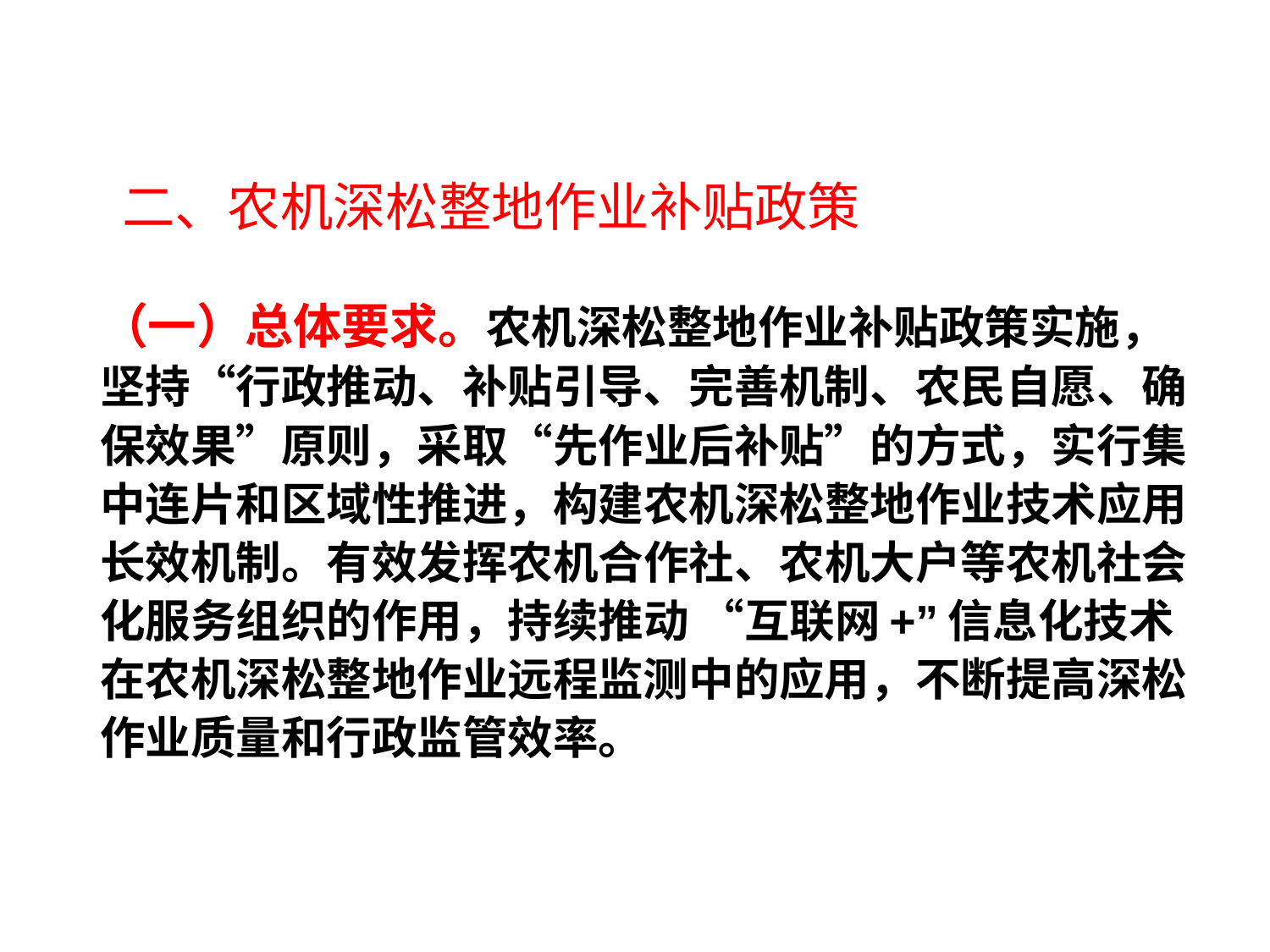

# 二、农机深松整地作业补贴政策 （一）总体要求。农机深松整地作业补贴政策实施，坚持“行政推动、补贴引导、完善机制、农民自愿、确保效果”原则，采取“先作业后补贴”的方式，实行集中连片和区域性推进，构建农机深松整地作业技术应用长效机制。有效发挥农机合作社、农机大户等农机社会化服务组织的作用，持续推动 “互联网+”信息化技术在农机深松整地作业远程监测中的应用，不断提高深松作业质量和行政监管效率。